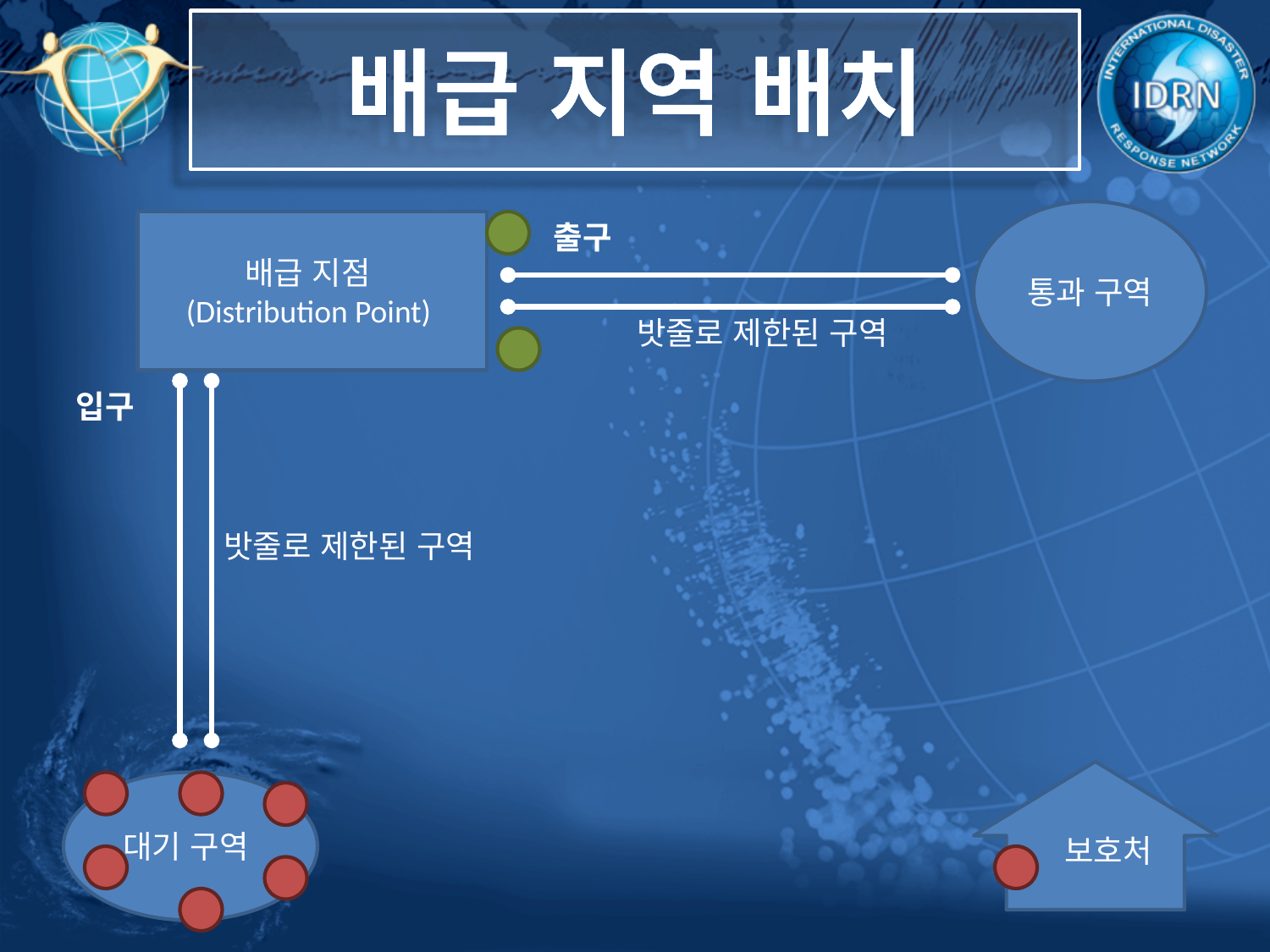

배급 지역 배치
통과 구역
배급 지점
(Distribution Point)

     출구
밧줄로 제한된 구역

입구
밧줄로 제한된 구역

대기 구역

 보호처